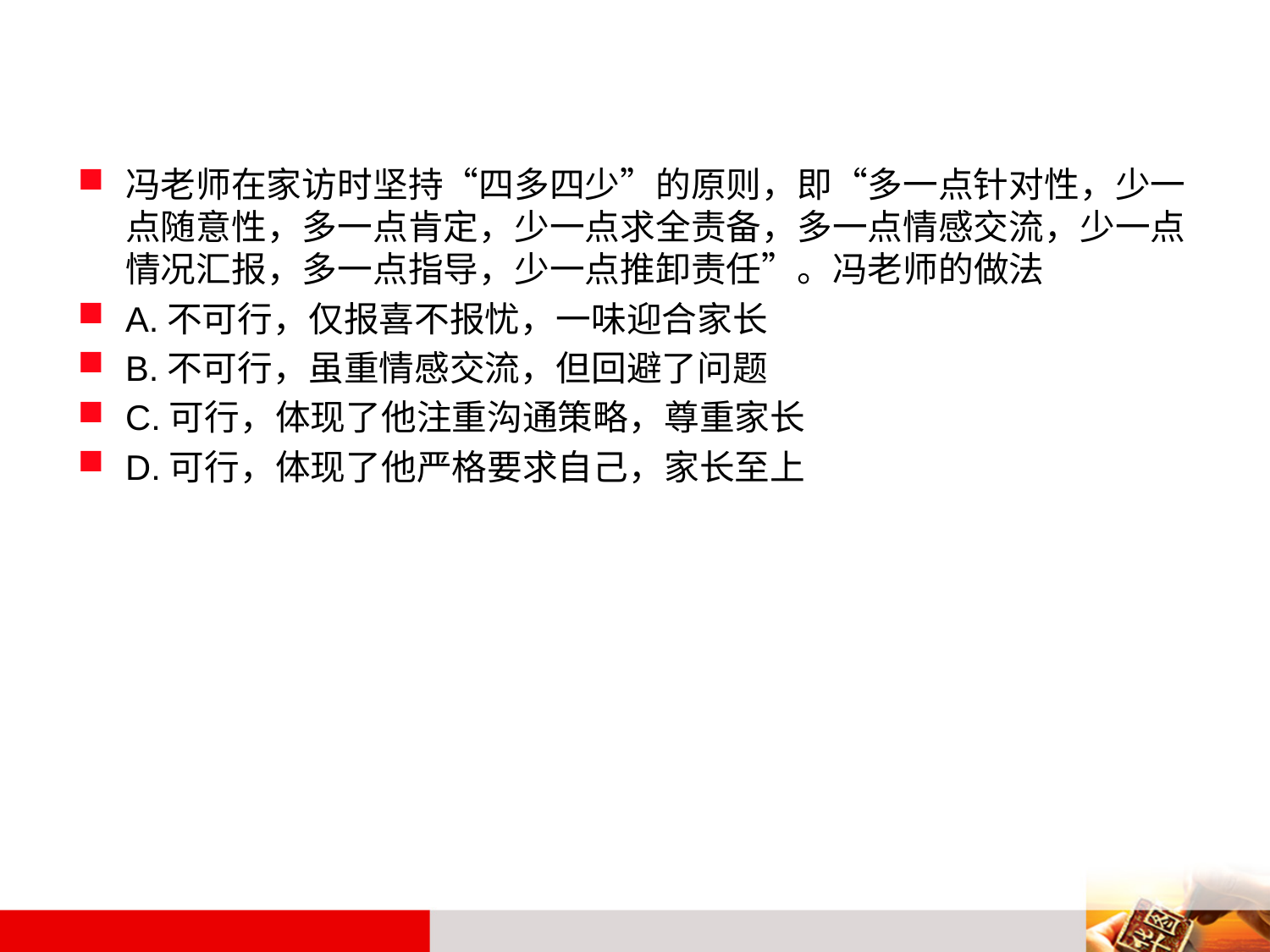

#
冯老师在家访时坚持“四多四少”的原则，即“多一点针对性，少一点随意性，多一点肯定，少一点求全责备，多一点情感交流，少一点情况汇报，多一点指导，少一点推卸责任”。冯老师的做法
A.不可行，仅报喜不报忧，一味迎合家长
B.不可行，虽重情感交流，但回避了问题
C.可行，体现了他注重沟通策略，尊重家长
D.可行，体现了他严格要求自己，家长至上